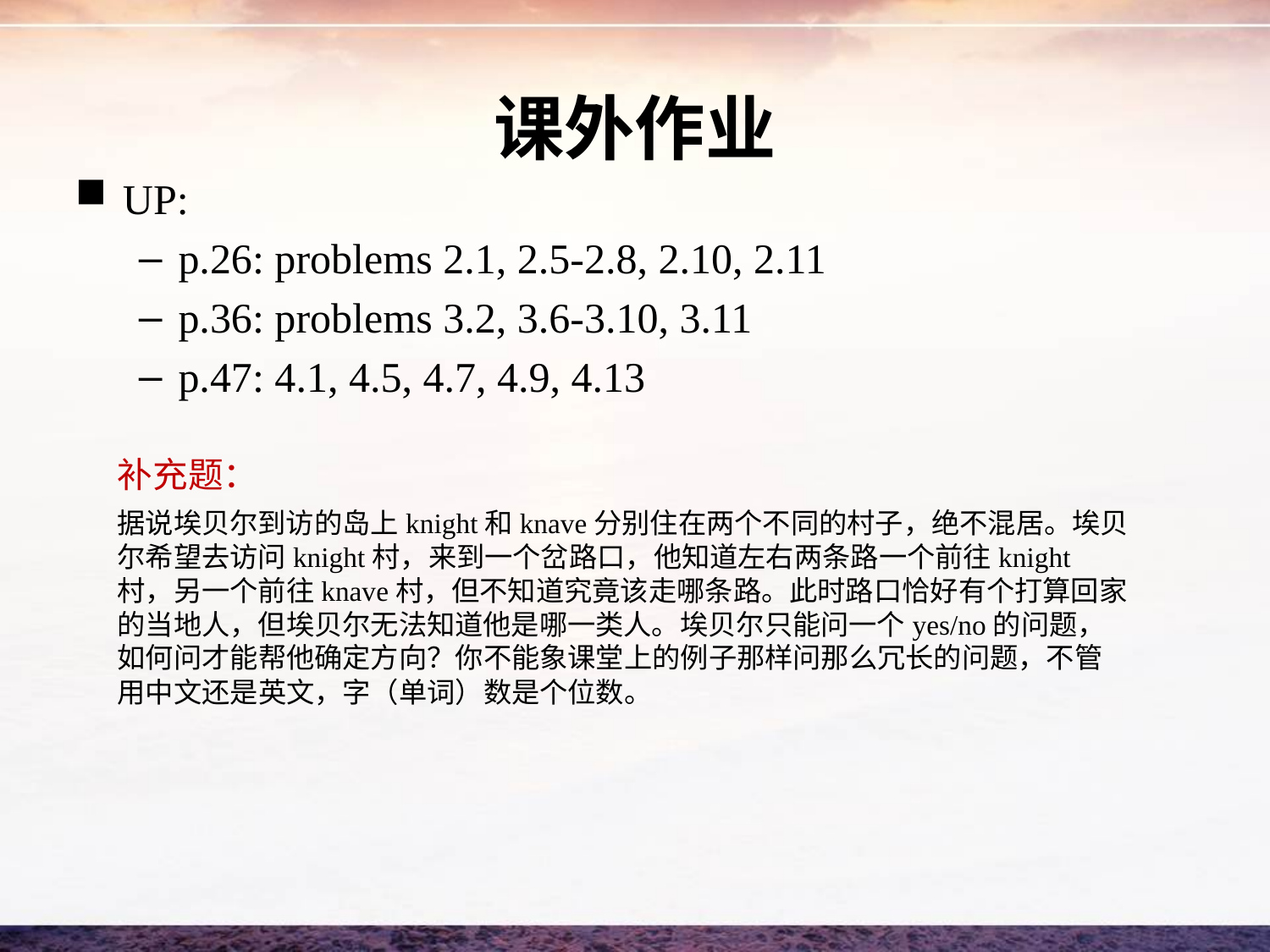

# 课外作业
UP:
p.26: problems 2.1, 2.5-2.8, 2.10, 2.11
p.36: problems 3.2, 3.6-3.10, 3.11
p.47: 4.1, 4.5, 4.7, 4.9, 4.13
补充题：
据说埃贝尔到访的岛上knight和knave分别住在两个不同的村子，绝不混居。埃贝尔希望去访问knight村，来到一个岔路口，他知道左右两条路一个前往knight村，另一个前往knave村，但不知道究竟该走哪条路。此时路口恰好有个打算回家的当地人，但埃贝尔无法知道他是哪一类人。埃贝尔只能问一个yes/no的问题，如何问才能帮他确定方向？你不能象课堂上的例子那样问那么冗长的问题，不管用中文还是英文，字（单词）数是个位数。